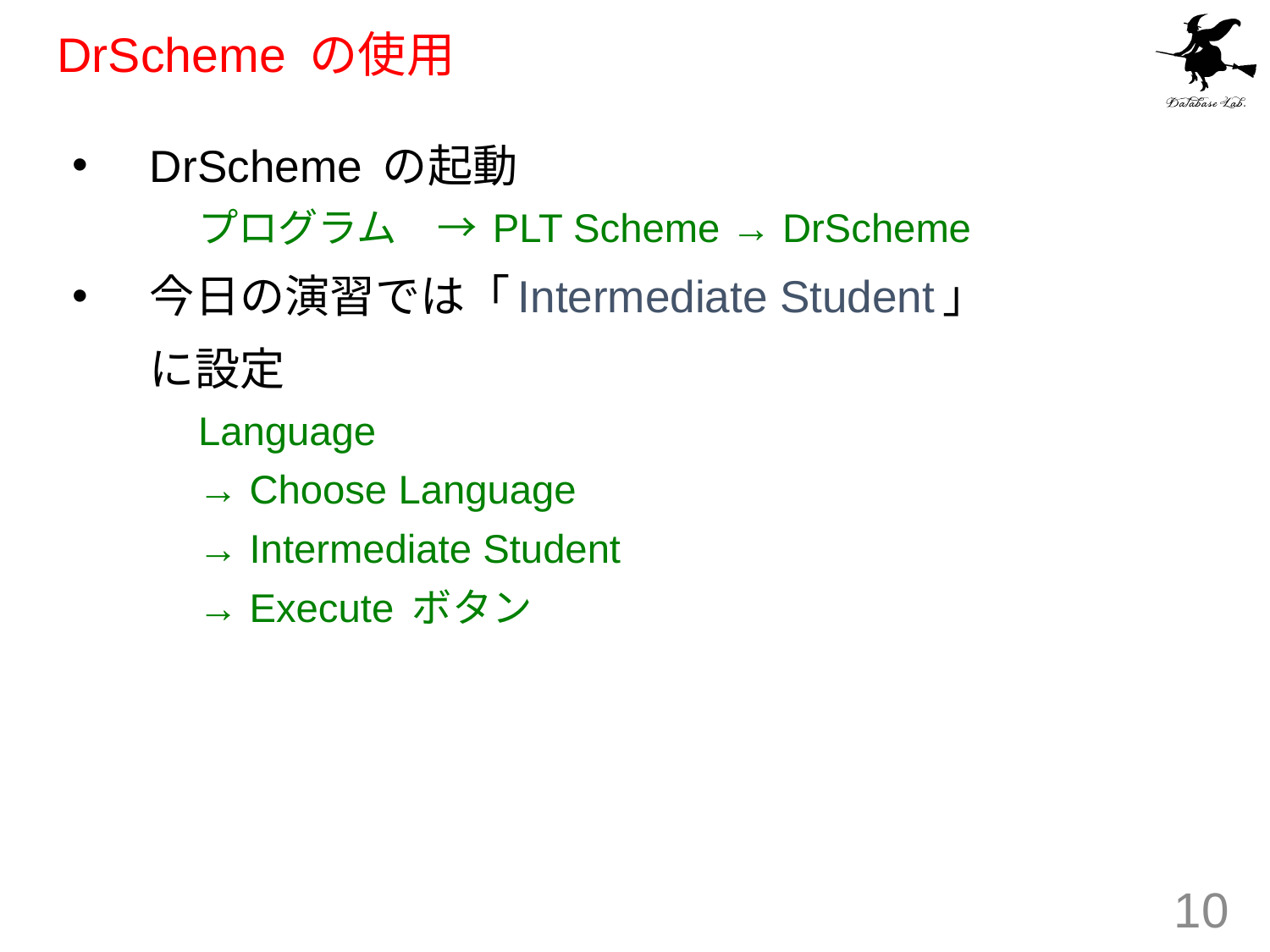

# DrScheme の使用

DrScheme の起動
	プログラム　→ PLT Scheme → DrScheme
今日の演習では「Intermediate Student」
	に設定
	Language
	→ Choose Language
	→ Intermediate Student
	→ Execute ボタン
10